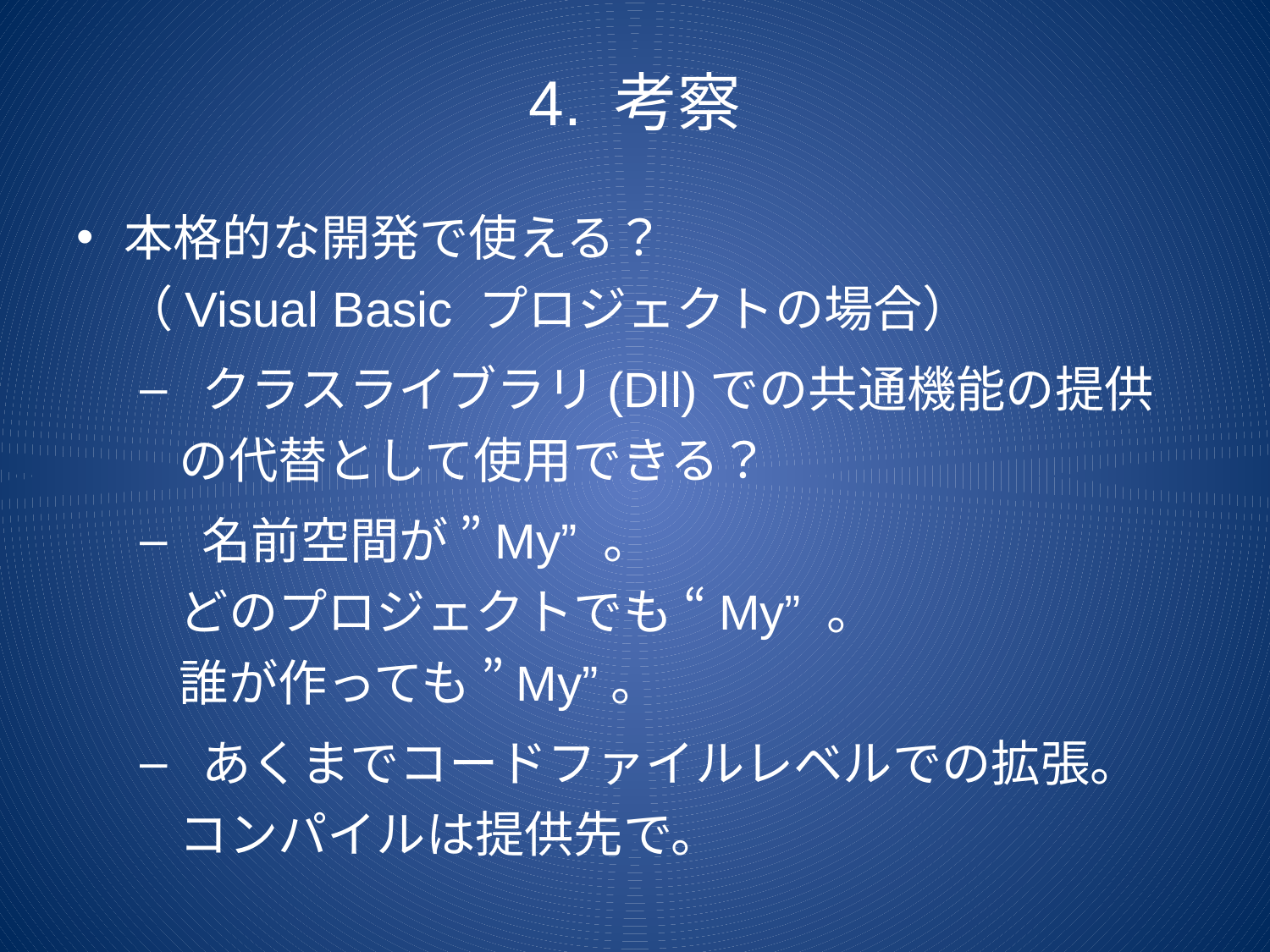

# 4. 考察
本格的な開発で使える？
（Visual Basic プロジェクトの場合）
 クラスライブラリ(Dll)での共通機能の提供の代替として使用できる？
 名前空間が ”My” 。
どのプロジェクトでも “My” 。
誰が作っても ”My”。
 あくまでコードファイルレベルでの拡張。
コンパイルは提供先で。